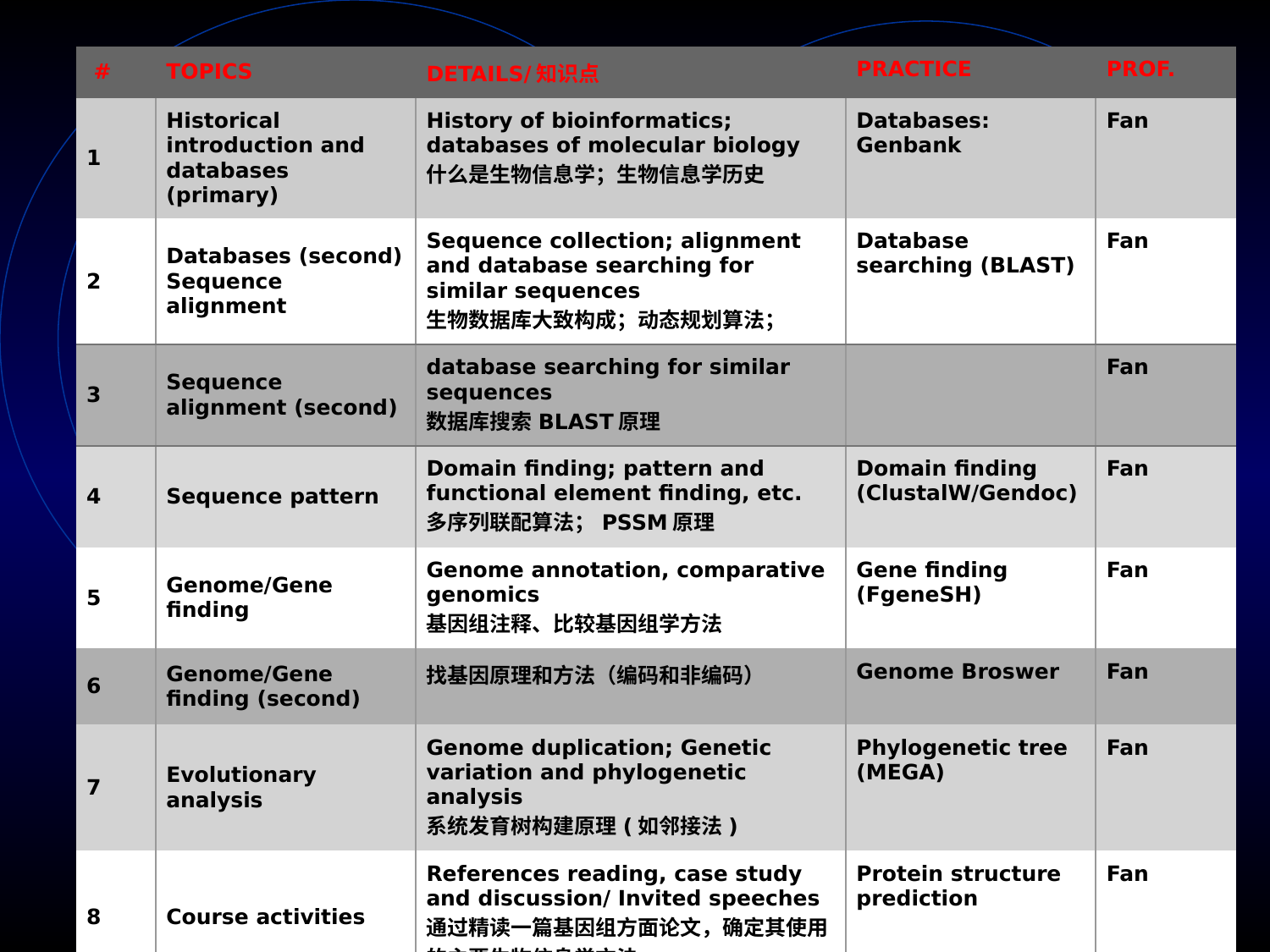

| # | TOPICS | DETAILS/知识点 | Practice | PROF. |
| --- | --- | --- | --- | --- |
| 1 | Historical introduction and databases (primary) | History of bioinformatics; databases of molecular biology 什么是生物信息学；生物信息学历史 | Databases: Genbank | Fan |
| 2 | Databases (second) Sequence alignment | Sequence collection; alignment and database searching for similar sequences 生物数据库大致构成；动态规划算法； | Database searching (BLAST) | Fan |
| 3 | Sequence alignment (second) | database searching for similar sequences 数据库搜索BLAST原理 |  | Fan |
| 4 | Sequence pattern | Domain finding; pattern and functional element finding, etc. 多序列联配算法；PSSM原理 | Domain finding (ClustalW/Gendoc) | Fan |
| 5 | Genome/Gene finding | Genome annotation, comparative genomics 基因组注释、比较基因组学方法 | Gene finding (FgeneSH) | Fan |
| 6 | Genome/Gene finding (second) | 找基因原理和方法（编码和非编码） | Genome Broswer | Fan |
| 7 | Evolutionary analysis | Genome duplication; Genetic variation and phylogenetic analysis 系统发育树构建原理(如邻接法) | Phylogenetic tree (MEGA) | Fan |
| 8 | Course activities | References reading, case study and discussion/ Invited speeches 通过精读一篇基因组方面论文，确定其使用的主要生物信息学方法 | Protein structure prediction | Fan |
|  |  |  |  |  |
|  |  |  |  |  |
#